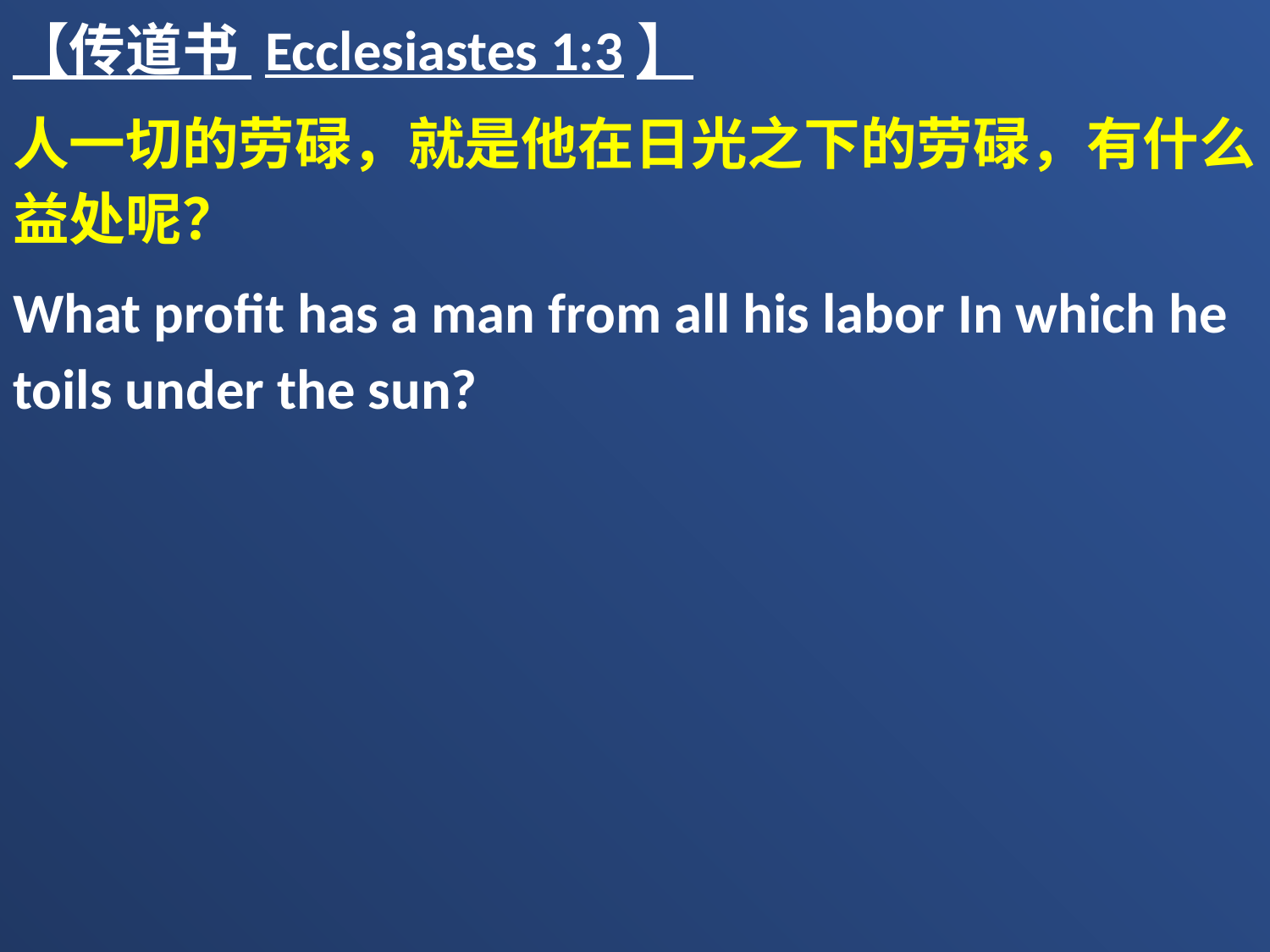

【传道书 Ecclesiastes 1:3】
人一切的劳碌，就是他在日光之下的劳碌，有什么益处呢？
What profit has a man from all his labor In which he toils under the sun?